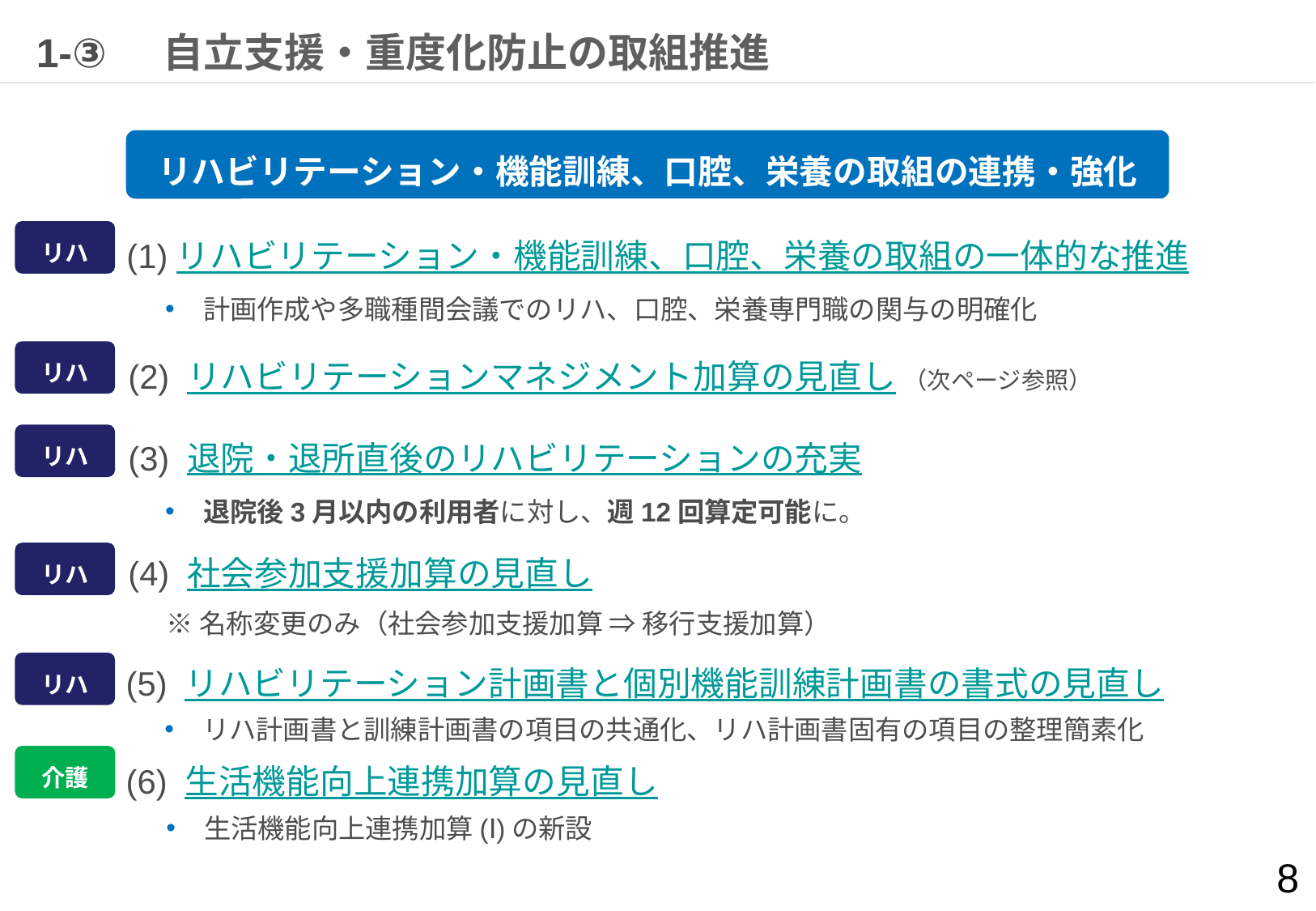

# 1-③　自立支援・重度化防止の取組推進
リハビリテーション・機能訓練、口腔、栄養の取組の連携・強化
(1)リハビリテーション・機能訓練、口腔、栄養の取組の一体的な推進
リハ
計画作成や多職種間会議でのリハ、口腔、栄養専門職の関与の明確化
(2) リハビリテーションマネジメント加算の見直し （次ページ参照）
リハ
(3) 退院・退所直後のリハビリテーションの充実
リハ
退院後3月以内の利用者に対し、週12回算定可能に。
(4) 社会参加支援加算の見直し
リハ
※名称変更のみ（社会参加支援加算 ⇒ 移行支援加算）
(5) リハビリテーション計画書と個別機能訓練計画書の書式の見直し
リハ
リハ計画書と訓練計画書の項目の共通化、リハ計画書固有の項目の整理簡素化
介護
(6) 生活機能向上連携加算の見直し
生活機能向上連携加算(Ⅰ)の新設
8